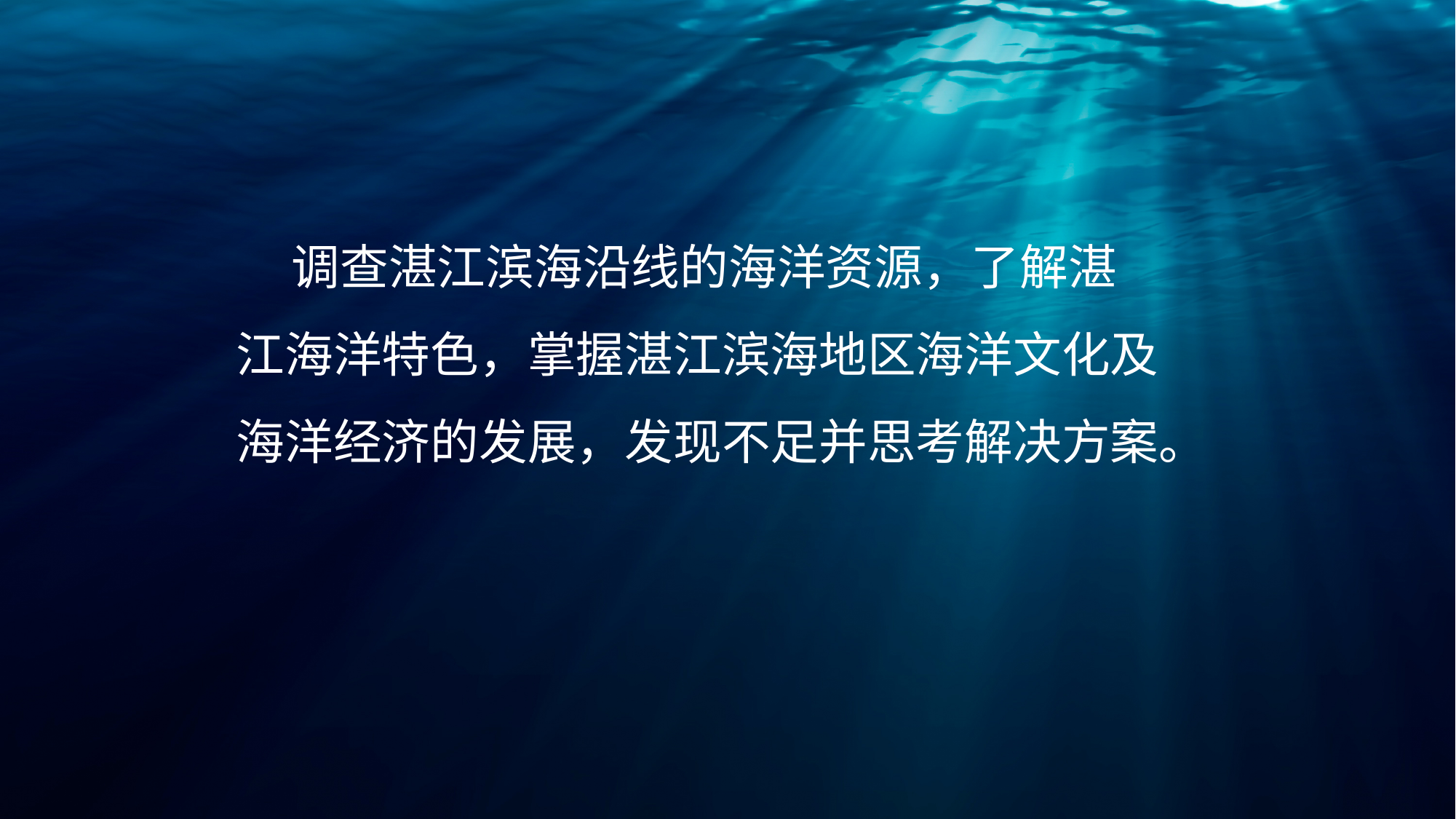

调查湛江滨海沿线的海洋资源，了解湛江海洋特色，掌握湛江滨海地区海洋文化及海洋经济的发展，发现不足并思考解决方案。